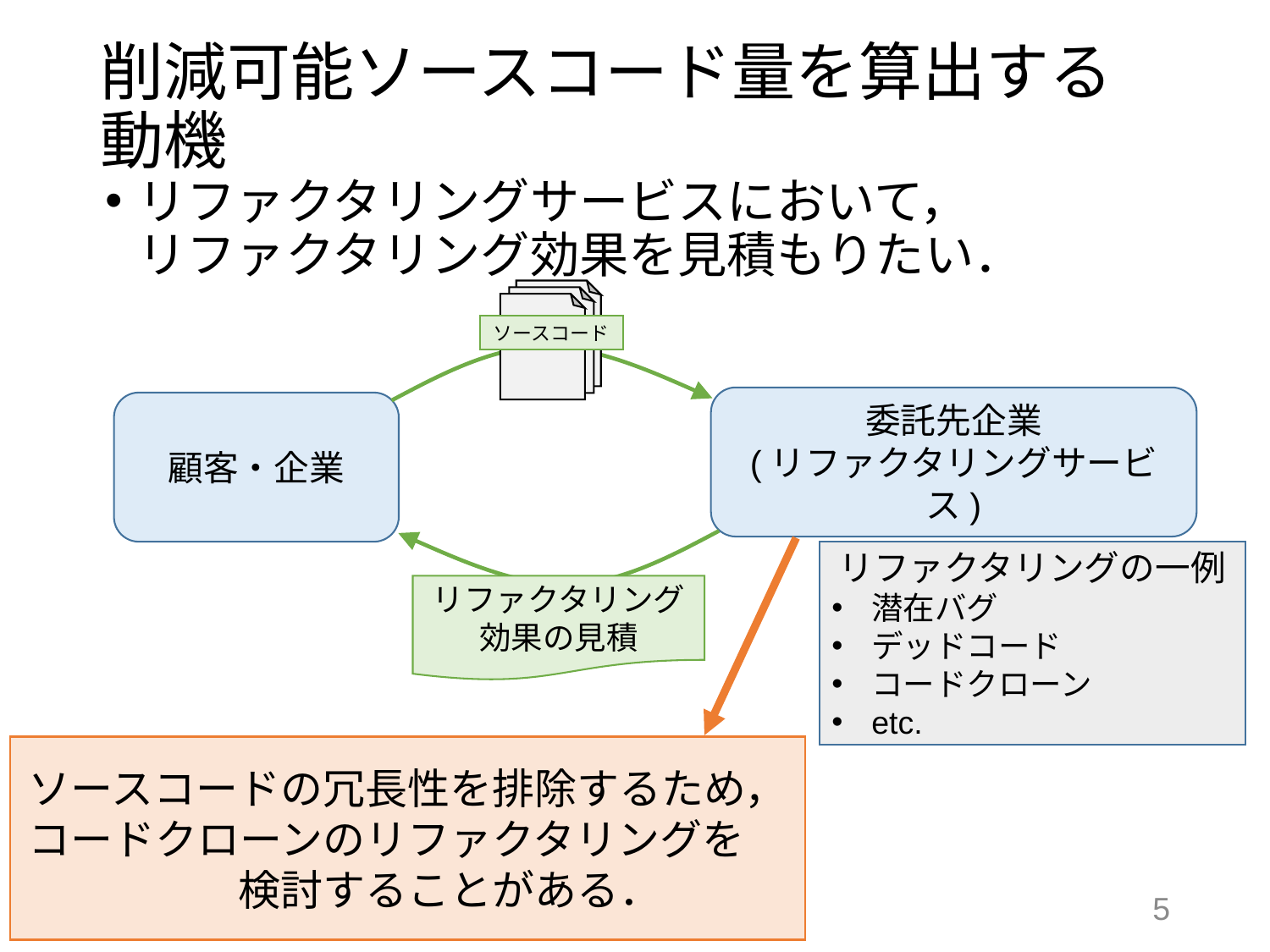

# 削減可能ソースコード量を算出する動機
リファクタリングサービスにおいて，　　　　リファクタリング効果を見積もりたい．

ソースコード

委託先企業
(リファクタリングサービス)
顧客・企業

リファクタリングの一例
潜在バグ
デッドコード
コードクローン
etc.
リファクタリング効果の見積
ソースコードの冗長性を排除するため，
コードクローンのリファクタリングを　　　検討することがある．
5